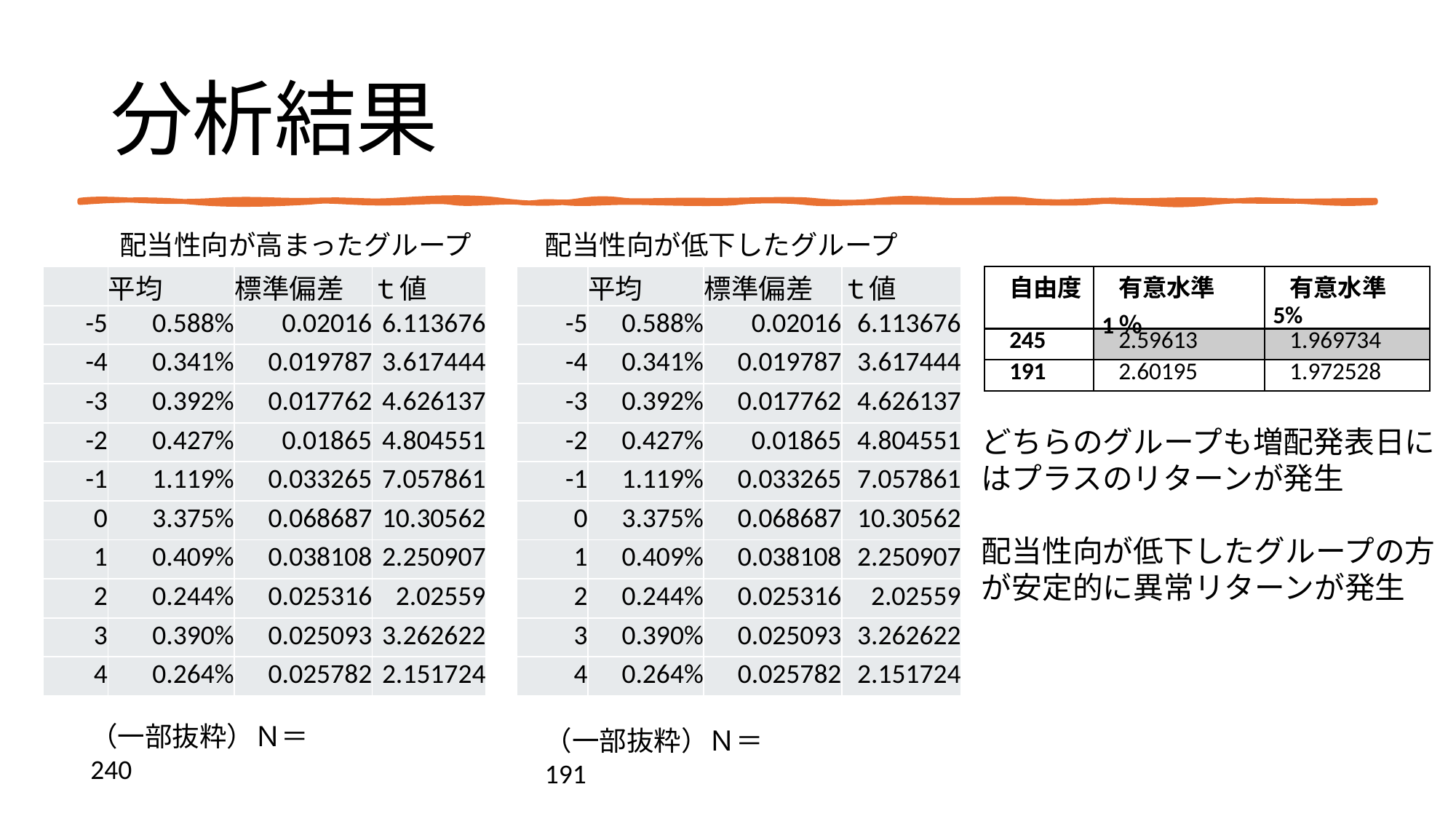

# 分析結果

配当性向が高まったグループ
配当性向が低下したグループ
| 自由度 | 有意水準1％ | 有意水準5% |
| --- | --- | --- |
| 245 | 2.59613 | 1.969734 |
| 191 | 2.60195 | 1.972528 |
|  | 平均 | 標準偏差 | ｔ値 |
| --- | --- | --- | --- |
| -5 | 0.588% | 0.02016 | 6.113676 |
| -4 | 0.341% | 0.019787 | 3.617444 |
| -3 | 0.392% | 0.017762 | 4.626137 |
| -2 | 0.427% | 0.01865 | 4.804551 |
| -1 | 1.119% | 0.033265 | 7.057861 |
| 0 | 3.375% | 0.068687 | 10.30562 |
| 1 | 0.409% | 0.038108 | 2.250907 |
| 2 | 0.244% | 0.025316 | 2.02559 |
| 3 | 0.390% | 0.025093 | 3.262622 |
| 4 | 0.264% | 0.025782 | 2.151724 |
|  | 平均 | 標準偏差 | ｔ値 |
| --- | --- | --- | --- |
| -5 | 0.588% | 0.02016 | 6.113676 |
| -4 | 0.341% | 0.019787 | 3.617444 |
| -3 | 0.392% | 0.017762 | 4.626137 |
| -2 | 0.427% | 0.01865 | 4.804551 |
| -1 | 1.119% | 0.033265 | 7.057861 |
| 0 | 3.375% | 0.068687 | 10.30562 |
| 1 | 0.409% | 0.038108 | 2.250907 |
| 2 | 0.244% | 0.025316 | 2.02559 |
| 3 | 0.390% | 0.025093 | 3.262622 |
| 4 | 0.264% | 0.025782 | 2.151724 |
どちらのグループも増配発表日にはプラスのリターンが発生

配当性向が低下したグループの方が安定的に異常リターンが発生

（一部抜粋）Ｎ＝240
（一部抜粋）Ｎ＝191